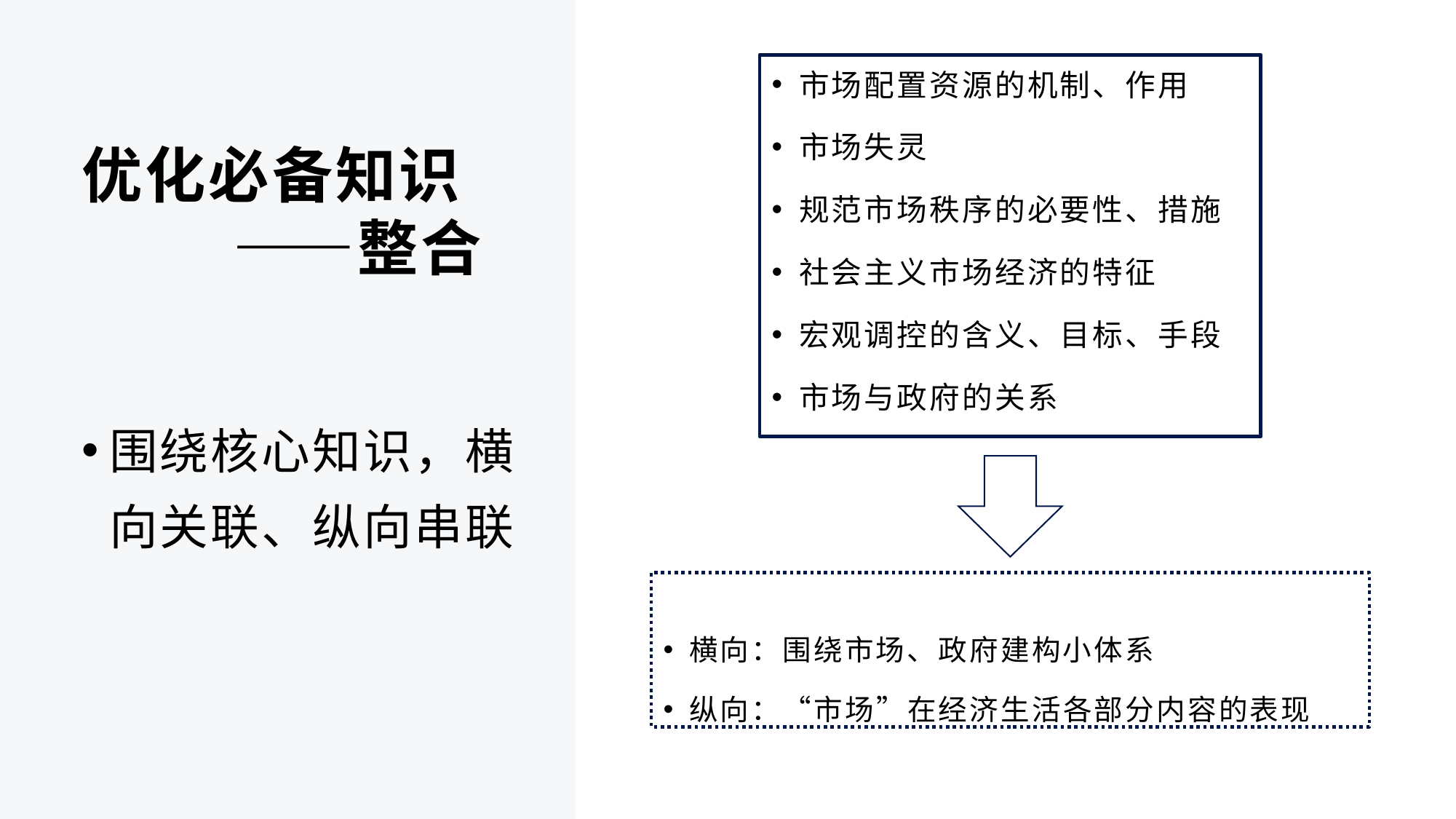

市场配置资源的机制、作用
市场失灵
规范市场秩序的必要性、措施
社会主义市场经济的特征
宏观调控的含义、目标、手段
市场与政府的关系
# 优化必备知识 ——整合
围绕核心知识，横向关联、纵向串联

横向：围绕市场、政府建构小体系
纵向：“市场”在经济生活各部分内容的表现